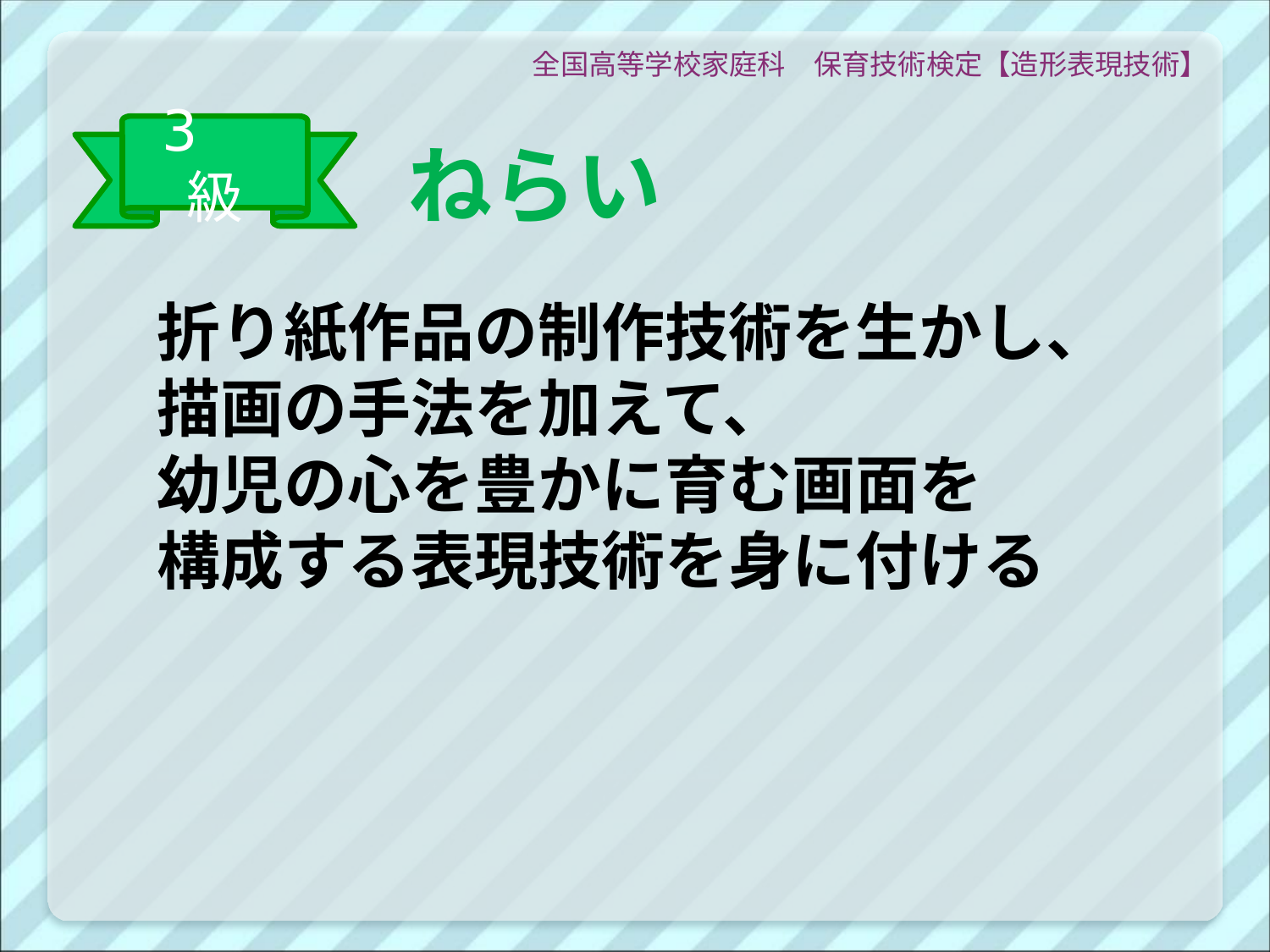

全国高等学校家庭科　保育技術検定【造形表現技術】
3　級
# ねらい

折り紙作品の制作技術を生かし、描画の手法を加えて、
幼児の心を豊かに育む画面を
構成する表現技術を身に付ける